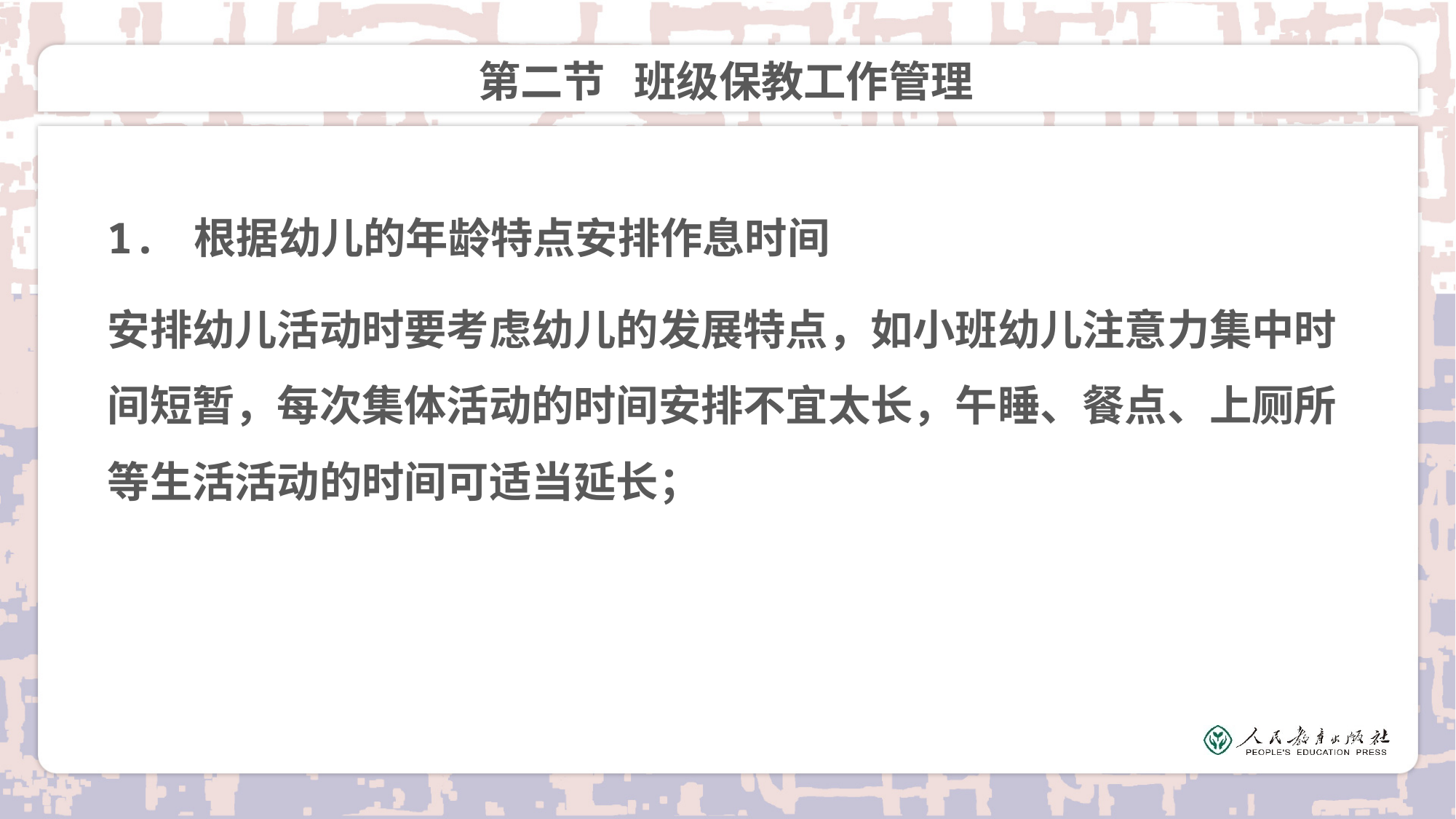

# 第二节   班级保教工作管理
1. 根据幼儿的年龄特点安排作息时间
安排幼儿活动时要考虑幼儿的发展特点，如小班幼儿注意力集中时间短暂，每次集体活动的时间安排不宜太长，午睡、餐点、上厕所等生活活动的时间可适当延长；